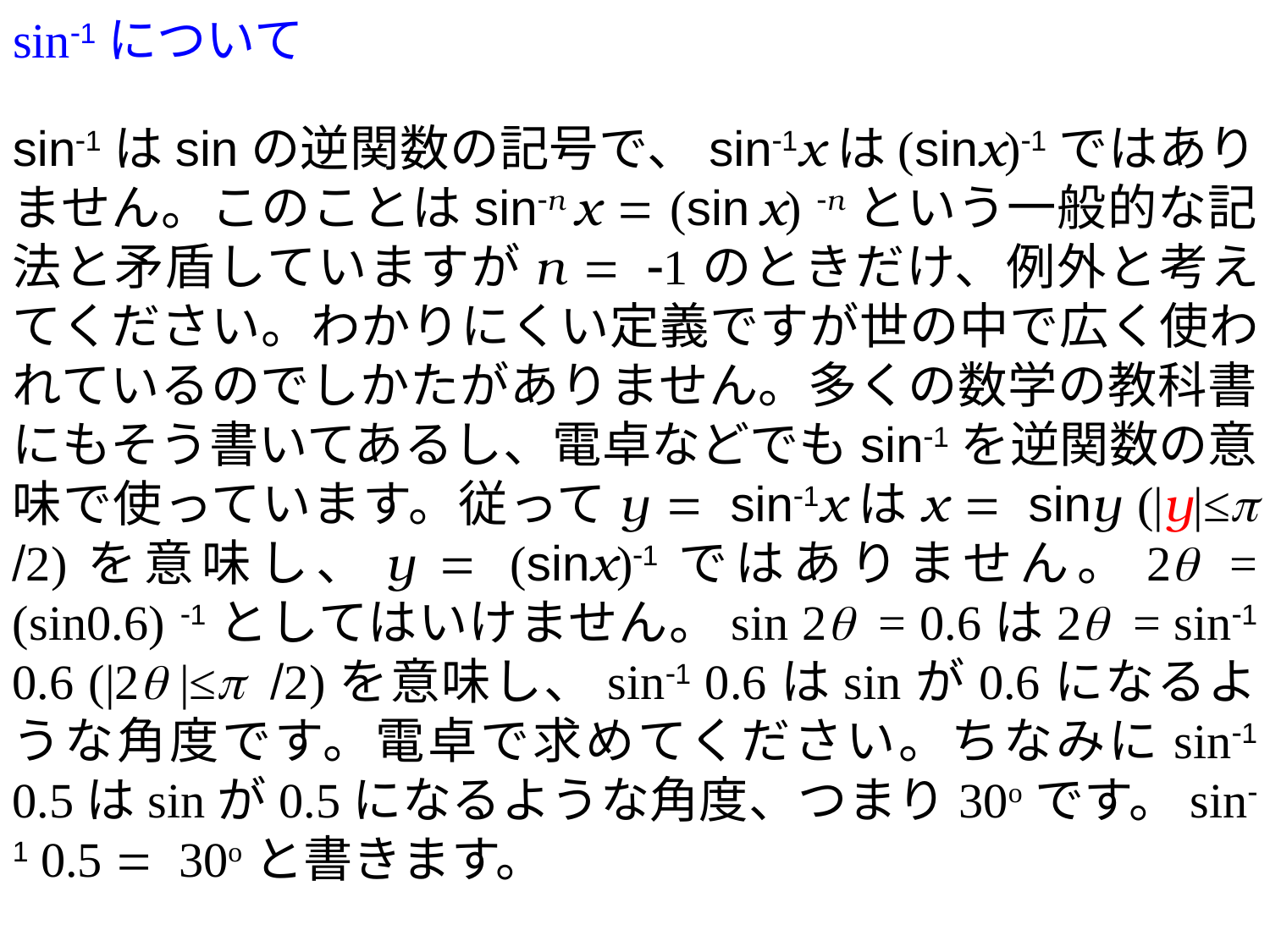

# sin−1について
sin−1はsinの逆関数の記号で、sin−1xは(sinx)−1ではありません。このことはsin−n x = (sin x) −nという一般的な記法と矛盾していますがn = −1のときだけ、例外と考えてください。わかりにくい定義ですが世の中で広く使われているのでしかたがありません。多くの数学の教科書にもそう書いてあるし、電卓などでもsin−1を逆関数の意味で使っています。従ってy = sin−1xはx = siny (|y|≤π /2)を意味し、y = (sinx)−1ではありません。2θ = (sin0.6) −1としてはいけません。sin 2θ = 0.6は2θ = sin−1 0.6 (|2θ |≤π /2)を意味し、sin−1 0.6はsinが0.6になるような角度です。電卓で求めてください。ちなみにsin−1 0.5はsinが0.5になるような角度、つまり30oです。sin−1 0.5 = 30oと書きます。